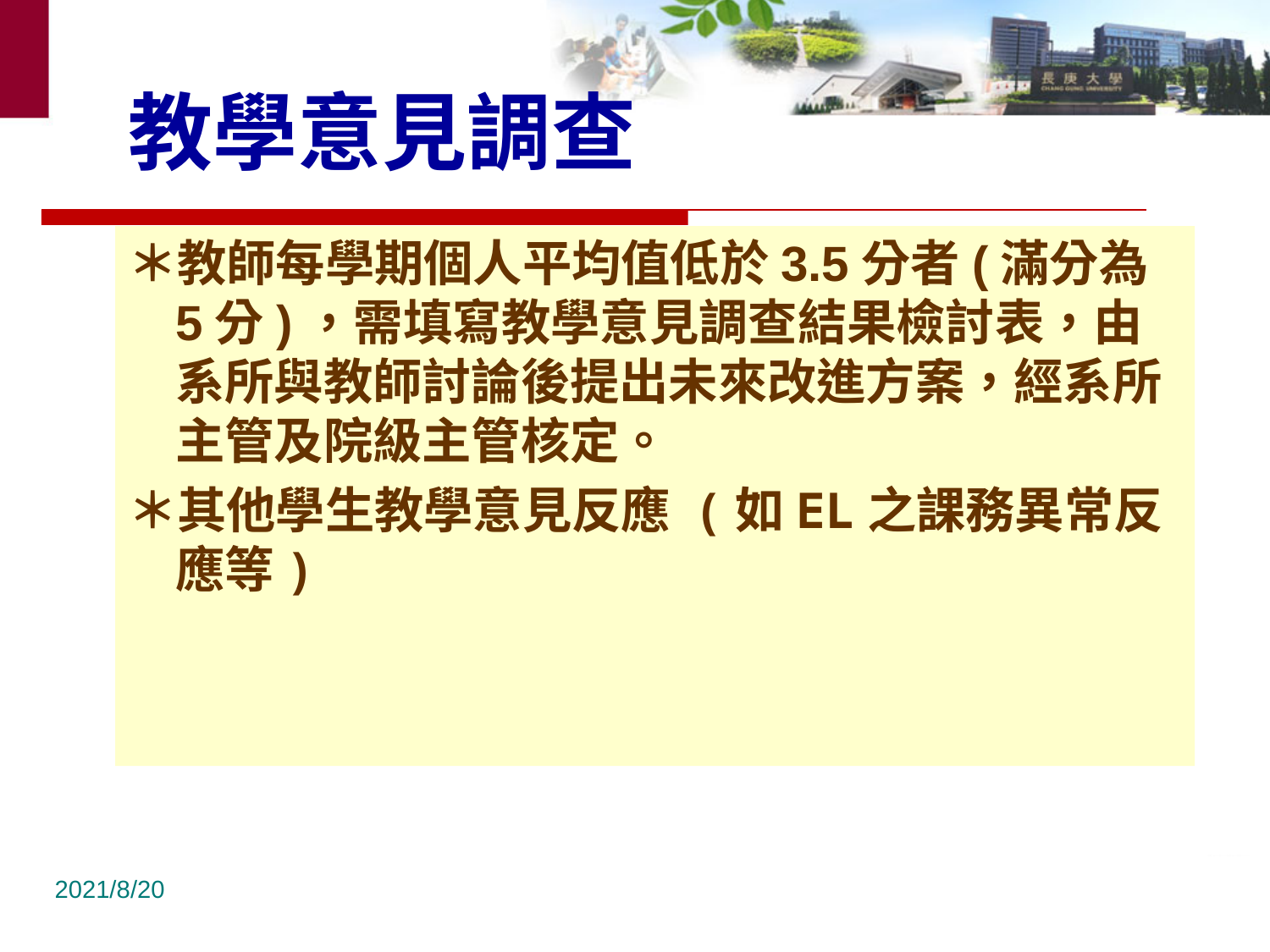

# 教學意見調查
＊教師每學期個人平均值低於3.5分者(滿分為5分)，需填寫教學意見調查結果檢討表，由系所與教師討論後提出未來改進方案，經系所主管及院級主管核定。
＊其他學生教學意見反應 (如EL之課務異常反應等)
2021/8/20